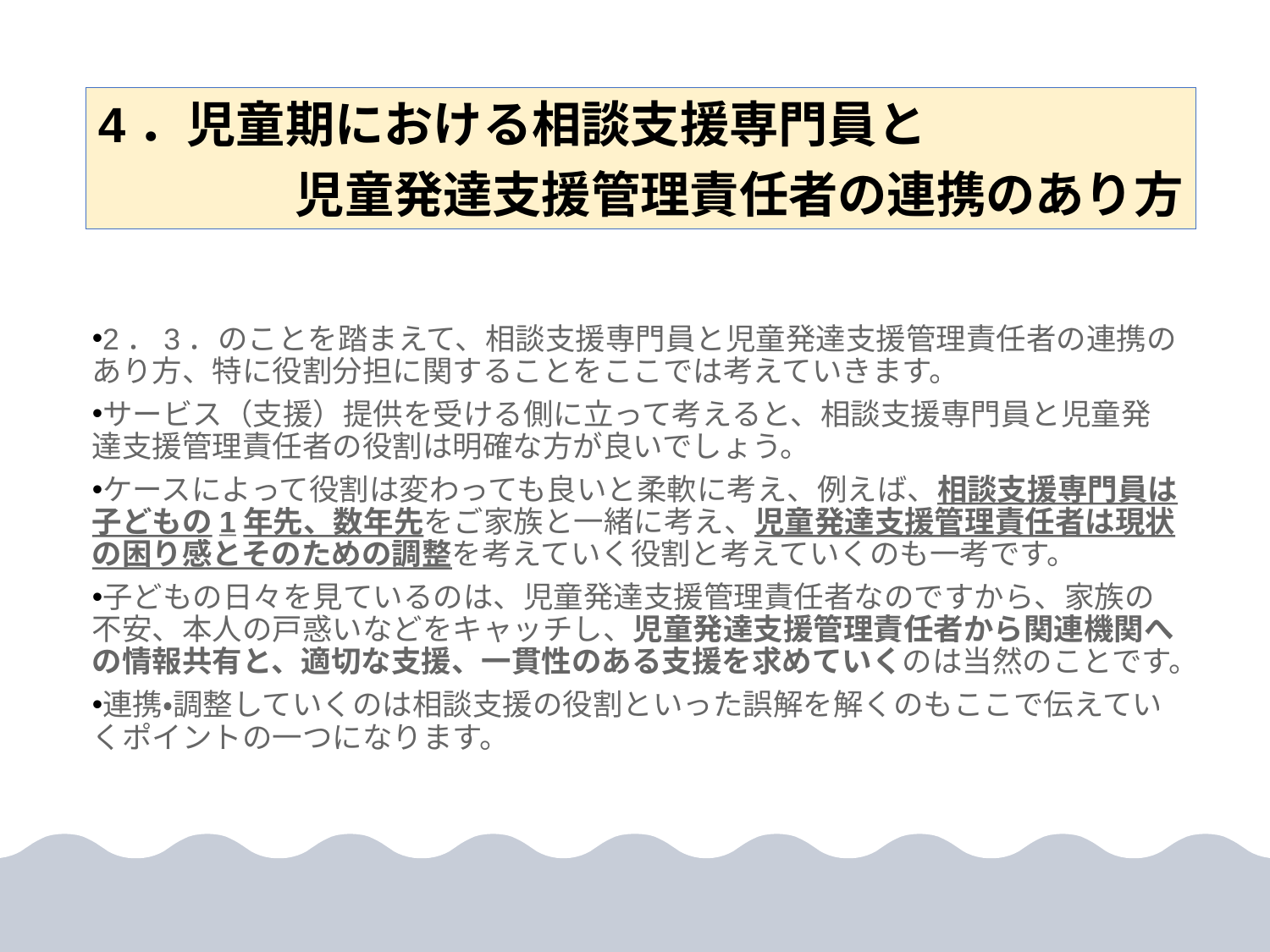

4．児童期における相談支援専門員と
　　　　児童発達支援管理責任者の連携のあり方
2．3．のことを踏まえて、相談支援専門員と児童発達支援管理責任者の連携のあり方、特に役割分担に関することをここでは考えていきます。
サービス（支援）提供を受ける側に立って考えると、相談支援専門員と児童発達支援管理責任者の役割は明確な方が良いでしょう。
ケースによって役割は変わっても良いと柔軟に考え、例えば、相談支援専門員は子どもの1年先、数年先をご家族と一緒に考え、児童発達支援管理責任者は現状の困り感とそのための調整を考えていく役割と考えていくのも一考です。
子どもの日々を見ているのは、児童発達支援管理責任者なのですから、家族の不安、本人の戸惑いなどをキャッチし、児童発達支援管理責任者から関連機関への情報共有と、適切な支援、一貫性のある支援を求めていくのは当然のことです。
連携・調整していくのは相談支援の役割といった誤解を解くのもここで伝えていくポイントの一つになります。